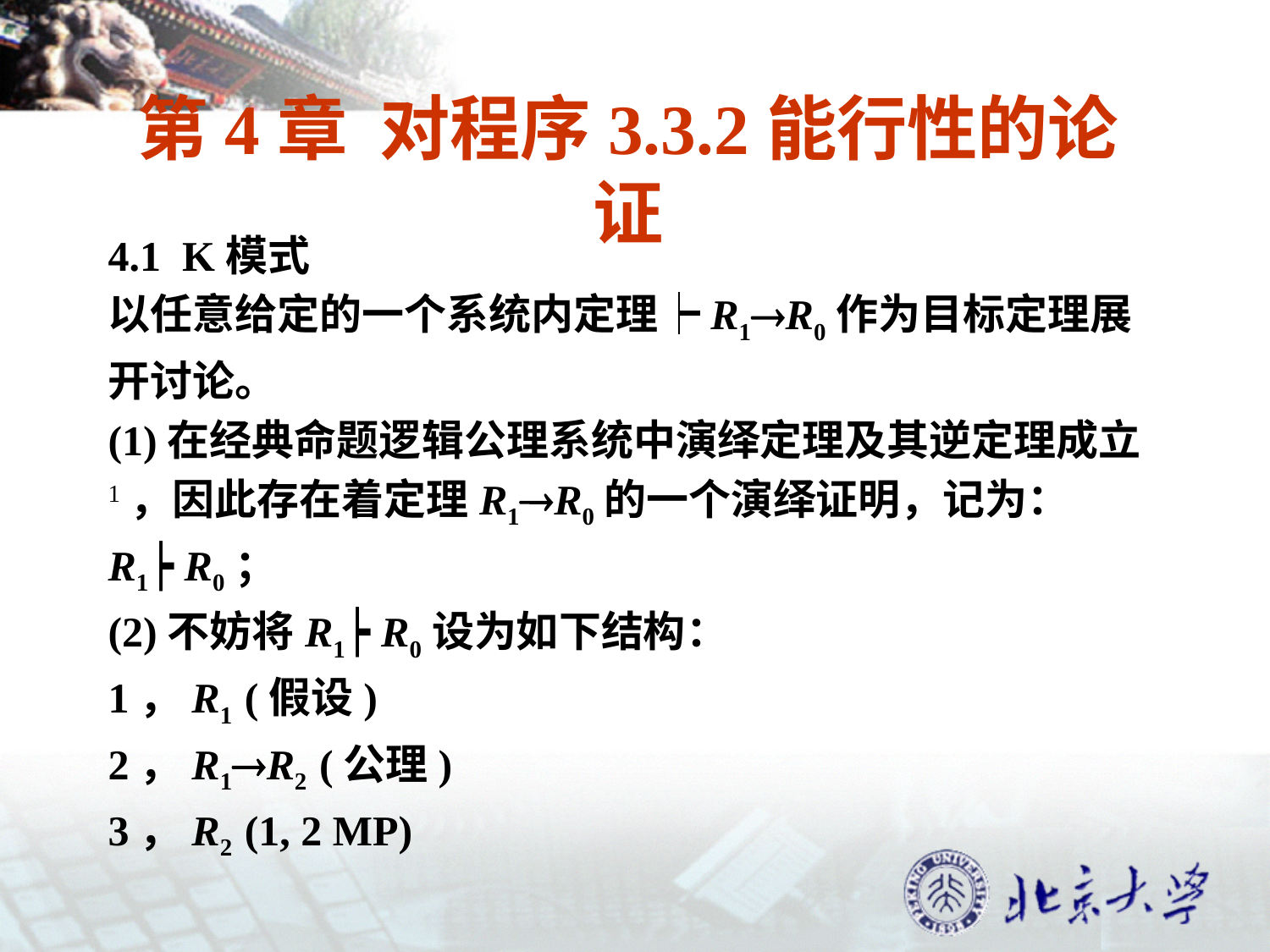

# 第4章  对程序3.3.2能行性的论证
4.1  K模式
以任意给定的一个系统内定理┝R1→R0作为目标定理展
开讨论。
(1)在经典命题逻辑公理系统中演绎定理及其逆定理成立
[1]，因此存在着定理R1→R0的一个演绎证明，记为：
R1┝ R0；
(2)不妨将R1┝ R0设为如下结构：
1，R1  (假设)
2，R1→R2  (公理)
3，R2  (1, 2 MP)